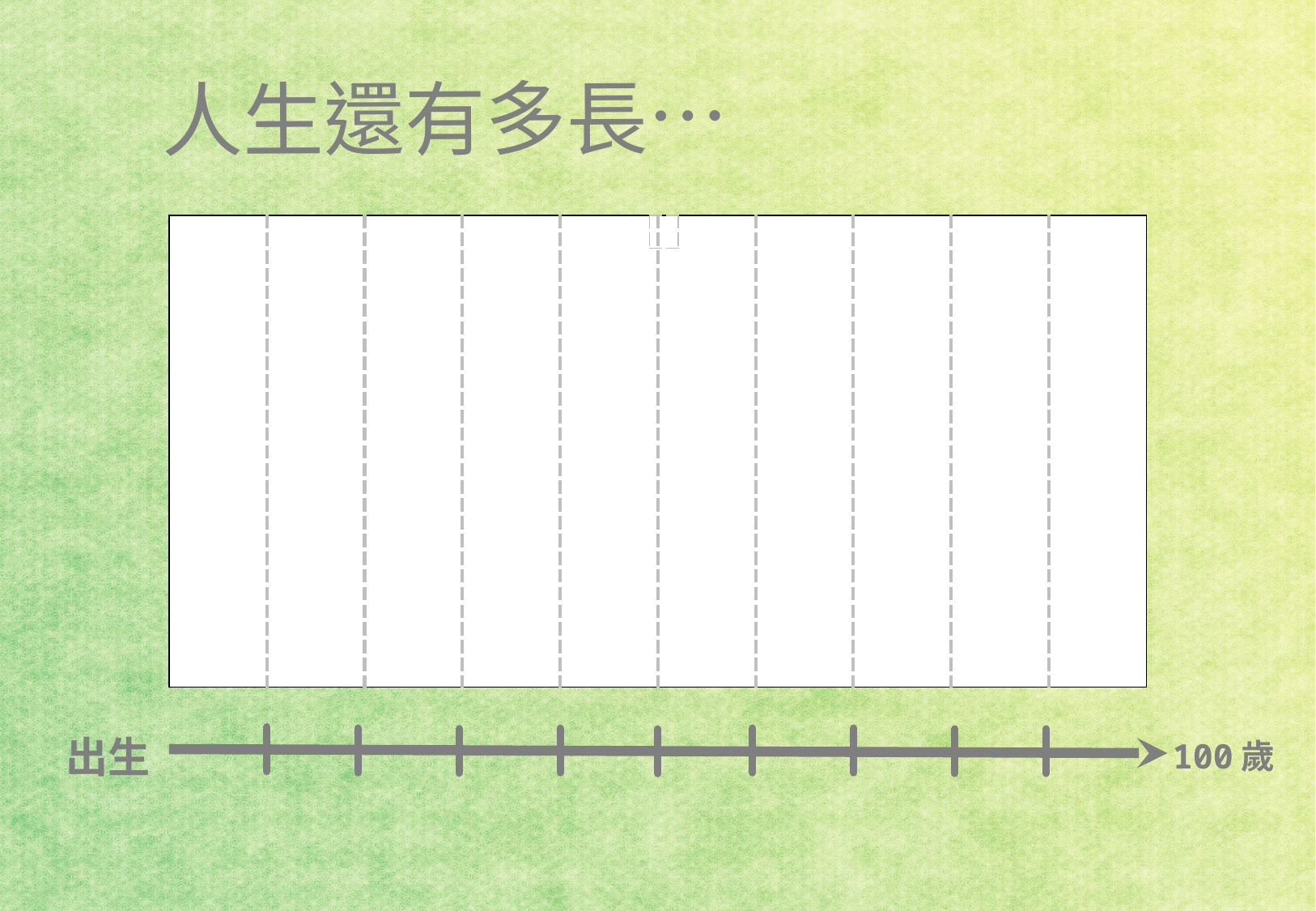

人生還有多長…
|  |  |  |  |  |  |  |  |  |  |
| --- | --- | --- | --- | --- | --- | --- | --- | --- | --- |
|  |
| --- |
出生
100歲